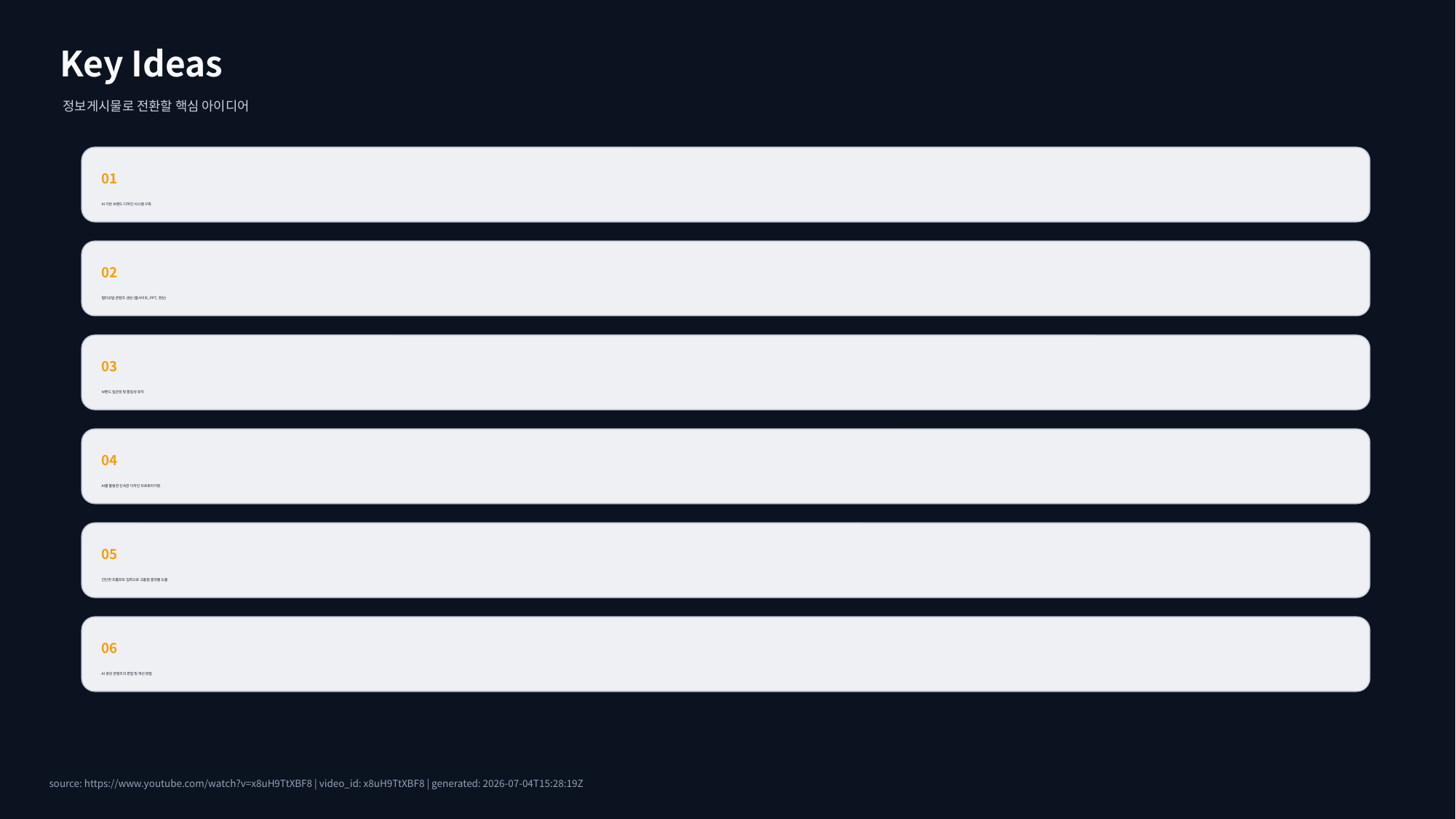

Key Ideas
정보게시물로 전환할 핵심 아이디어

01
AI 기반 브랜드 디자인 시스템 구축

02
멀티모달 콘텐츠 생성 (웹사이트, PPT, 영상)

03
브랜드 일관성 및 통일성 유지

04
AI를 활용한 신속한 디자인 프로토타이핑

05
간단한 프롬프트 입력으로 고품질 결과물 도출

06
AI 생성 콘텐츠의 편집 및 개선 방법
source: https://www.youtube.com/watch?v=x8uH9TtXBF8 | video_id: x8uH9TtXBF8 | generated: 2026-07-04T15:28:19Z